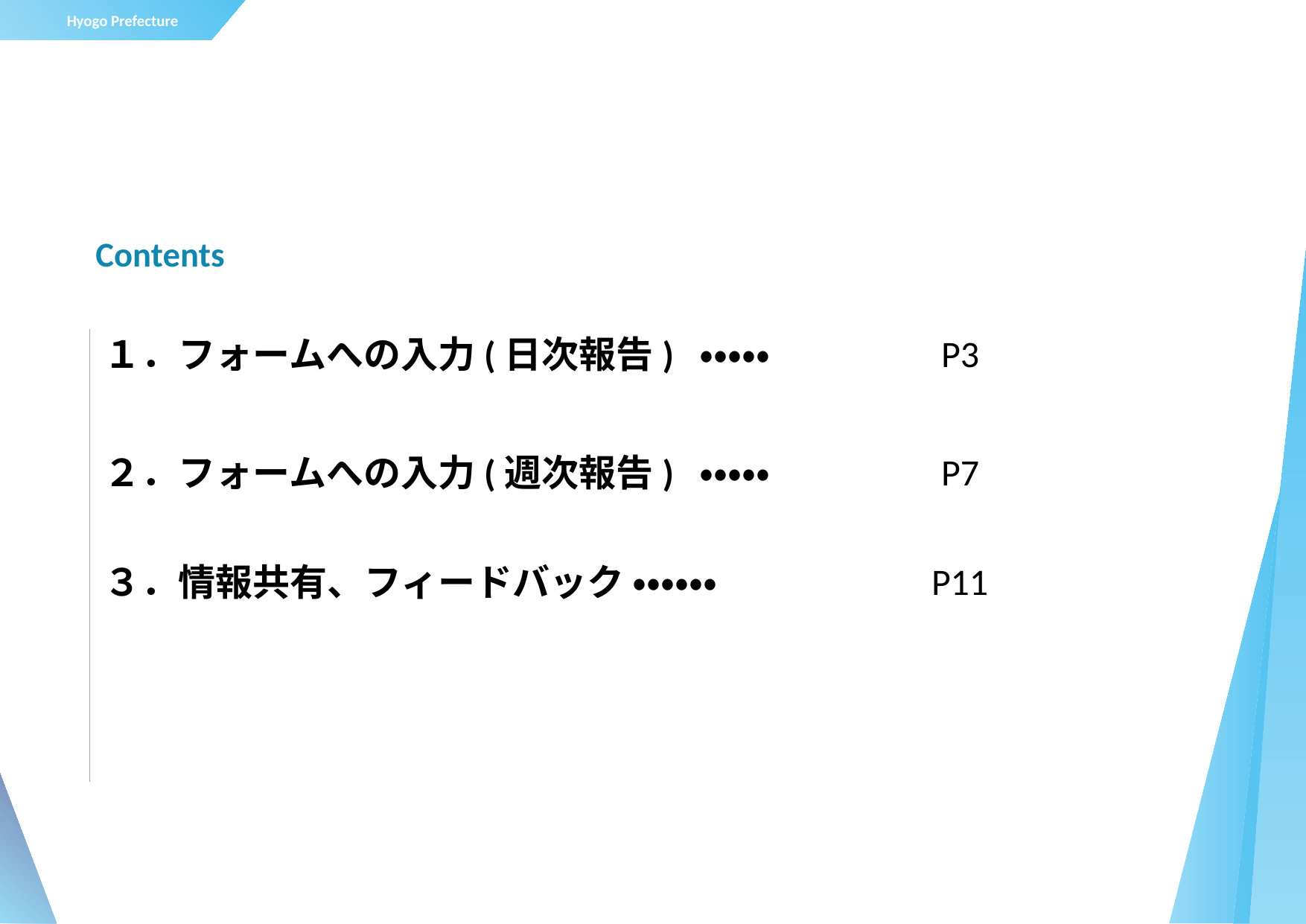

# Contents
P3
１．フォームへの入力(日次報告)  ・・・・・
P7
２．フォームへの入力(週次報告)  ・・・・・
P11
３．情報共有、フィードバック ・・・・・・